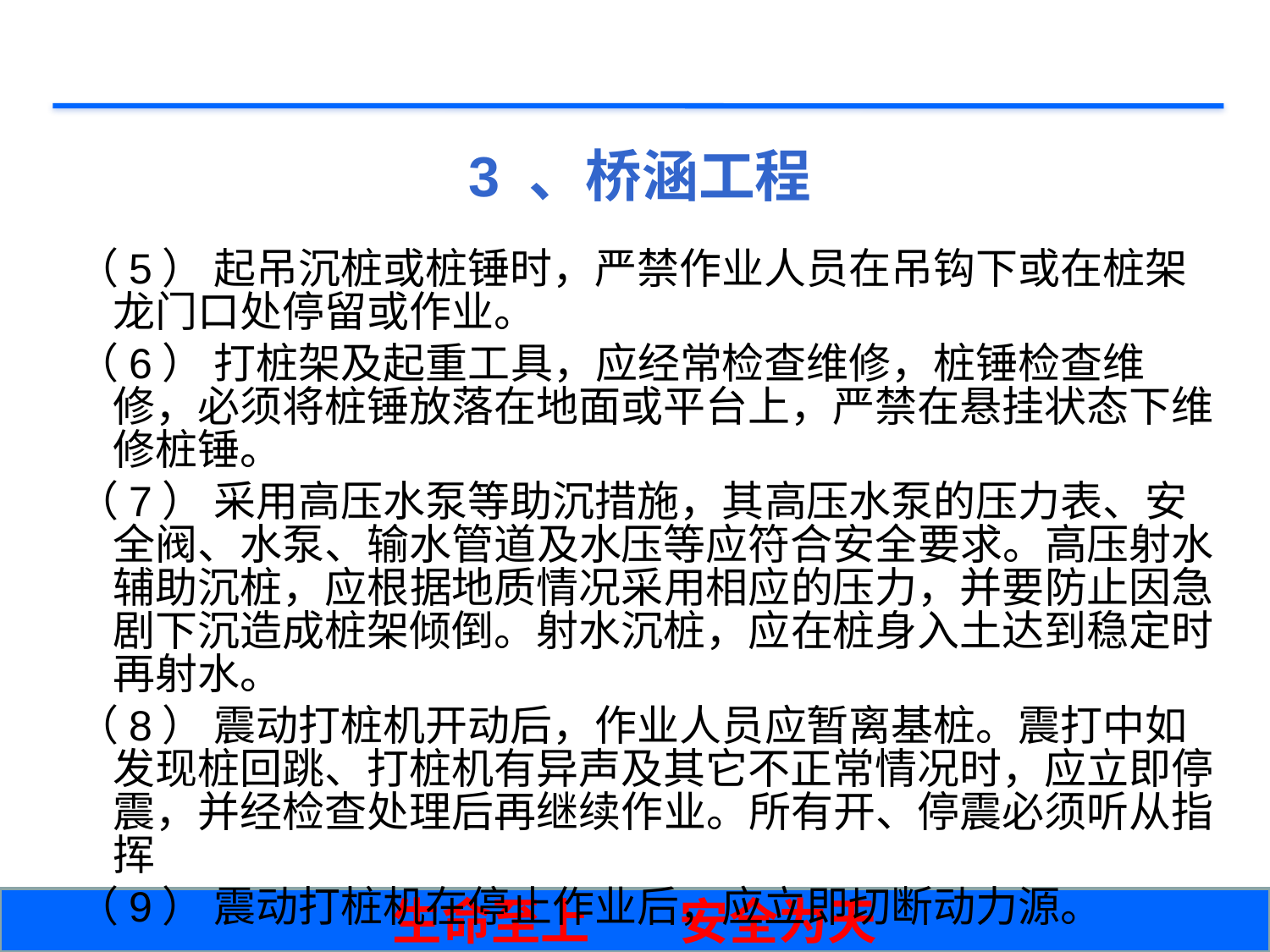

# 3 、桥涵工程
（5） 起吊沉桩或桩锤时，严禁作业人员在吊钩下或在桩架龙门口处停留或作业。
（6） 打桩架及起重工具，应经常检查维修，桩锤检查维修，必须将桩锤放落在地面或平台上，严禁在悬挂状态下维修桩锤。
（7） 采用高压水泵等助沉措施，其高压水泵的压力表、安全阀、水泵、输水管道及水压等应符合安全要求。高压射水辅助沉桩，应根据地质情况采用相应的压力，并要防止因急剧下沉造成桩架倾倒。射水沉桩，应在桩身入土达到稳定时再射水。
（8） 震动打桩机开动后，作业人员应暂离基桩。震打中如发现桩回跳、打桩机有异声及其它不正常情况时，应立即停震，并经检查处理后再继续作业。所有开、停震必须听从指挥
（9） 震动打桩机在停止作业后，应立即切断动力源。